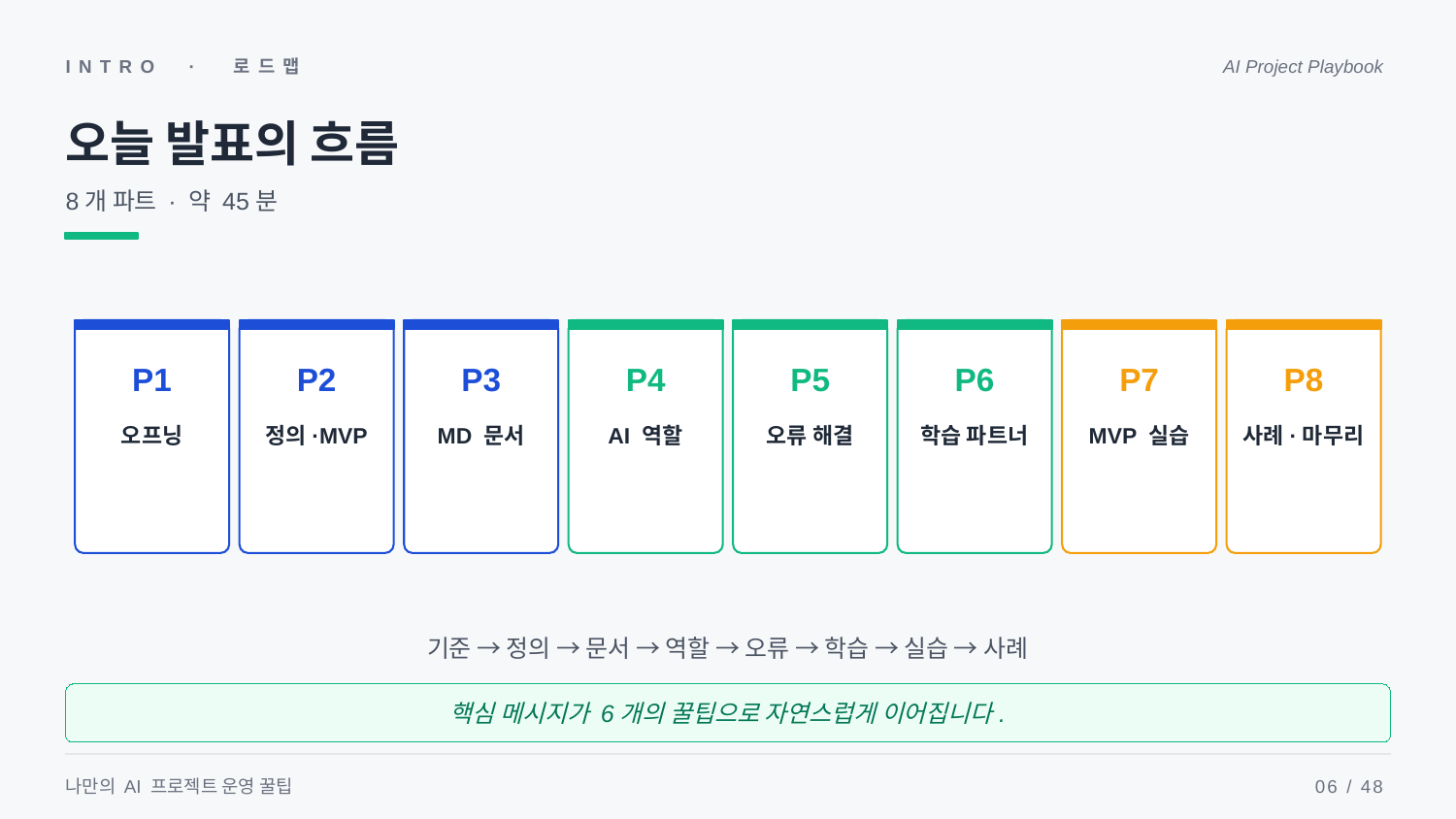

INTRO  ·  로드맵
AI Project Playbook
오늘 발표의 흐름
8개 파트 · 약 45분

P1
P2
P3
P4
P5
P6
P7
P8
오프닝
정의·MVP
MD 문서
AI 역할
오류 해결
학습 파트너
MVP 실습
사례·마무리
기준 → 정의 → 문서 → 역할 → 오류 → 학습 → 실습 → 사례

핵심 메시지가 6개의 꿀팁으로 자연스럽게 이어집니다.

나만의 AI 프로젝트 운영 꿀팁
06 / 48